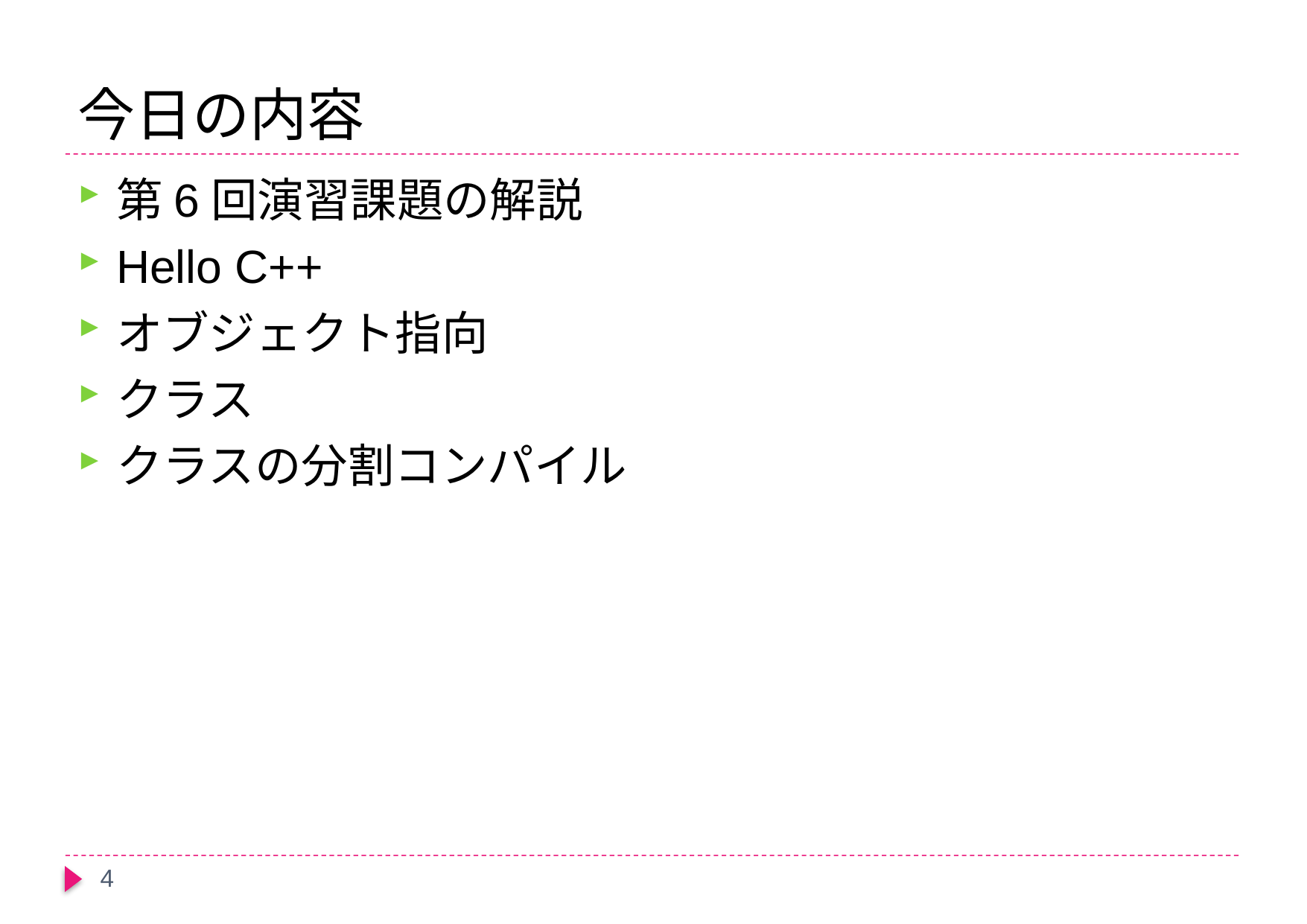

# 今日の内容
第6回演習課題の解説
Hello C++
オブジェクト指向
クラス
クラスの分割コンパイル
4